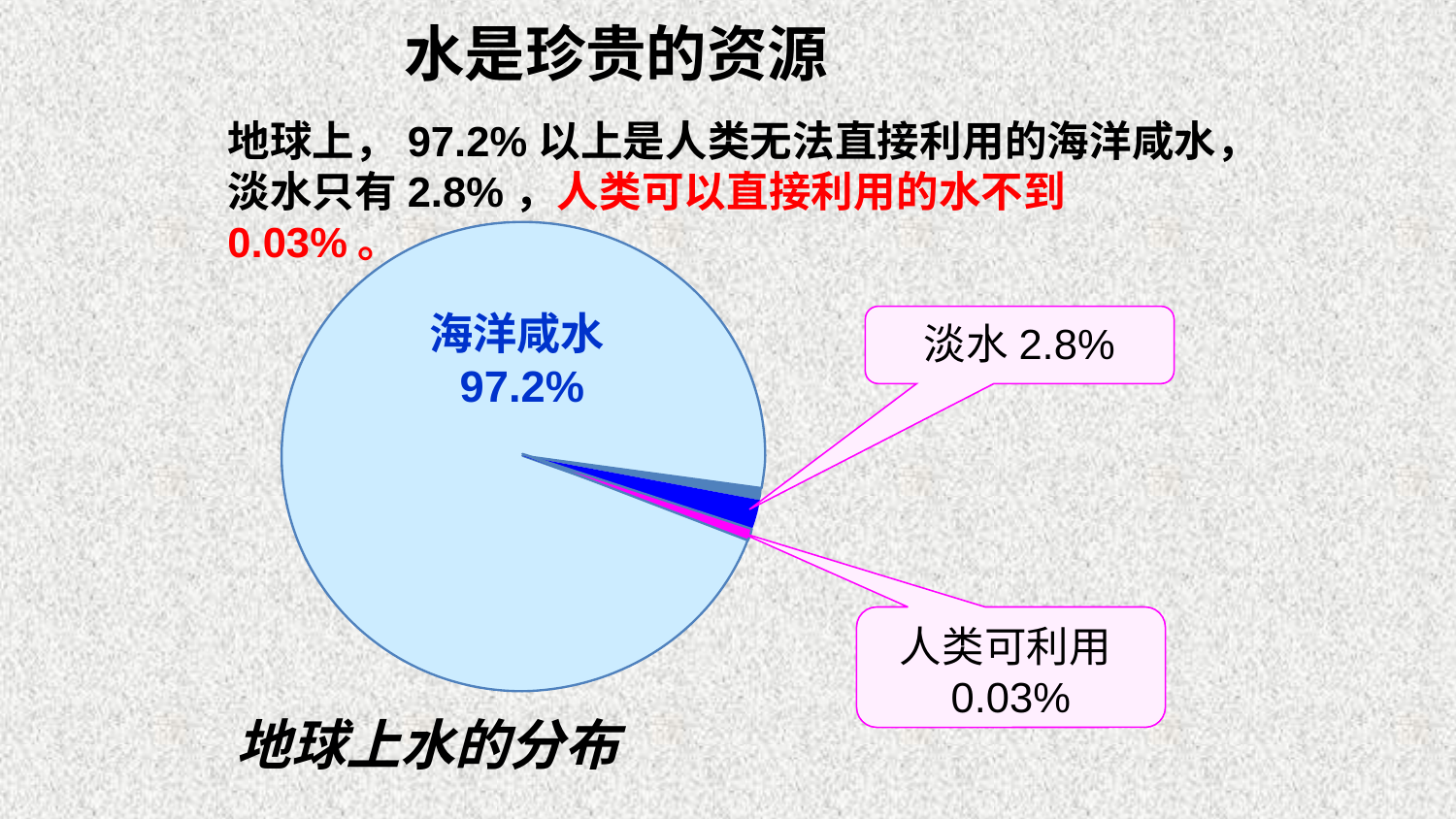

水是珍贵的资源
地球上，97.2%以上是人类无法直接利用的海洋咸水，淡水只有2.8%，人类可以直接利用的水不到0.03%。

海洋咸水97.2%
淡水2.8%

人类可利用0.03%
# 地球上水的分布